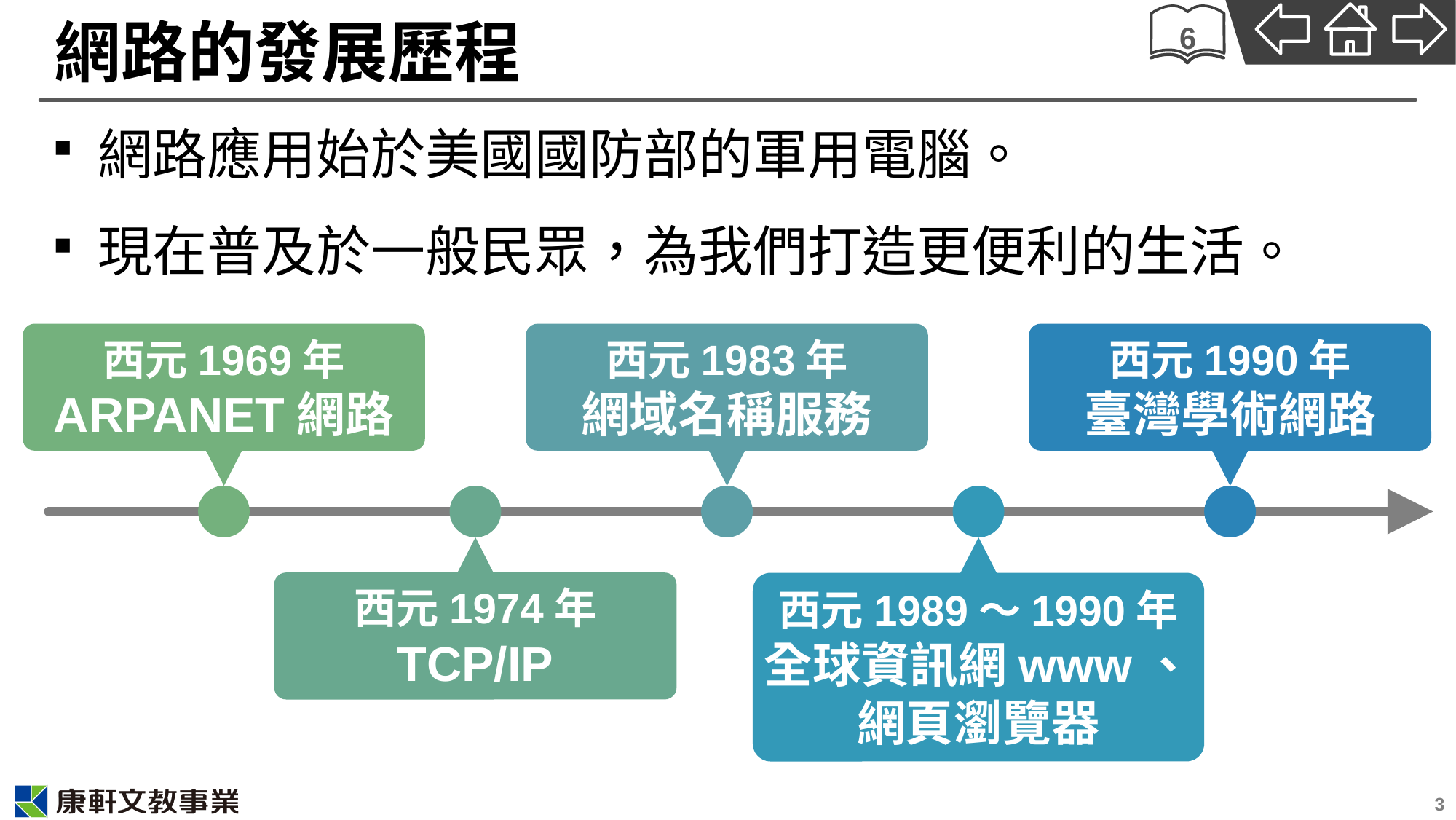

# 網路的發展歷程
6
網路應用始於美國國防部的軍用電腦。
現在普及於一般民眾，為我們打造更便利的生活。
西元1969年
ARPANET網路

西元1983年
網域名稱服務

西元1990年
臺灣學術網路

西元1974年
TCP/IP

西元1989～1990年
全球資訊網www、
網頁瀏覽器
3